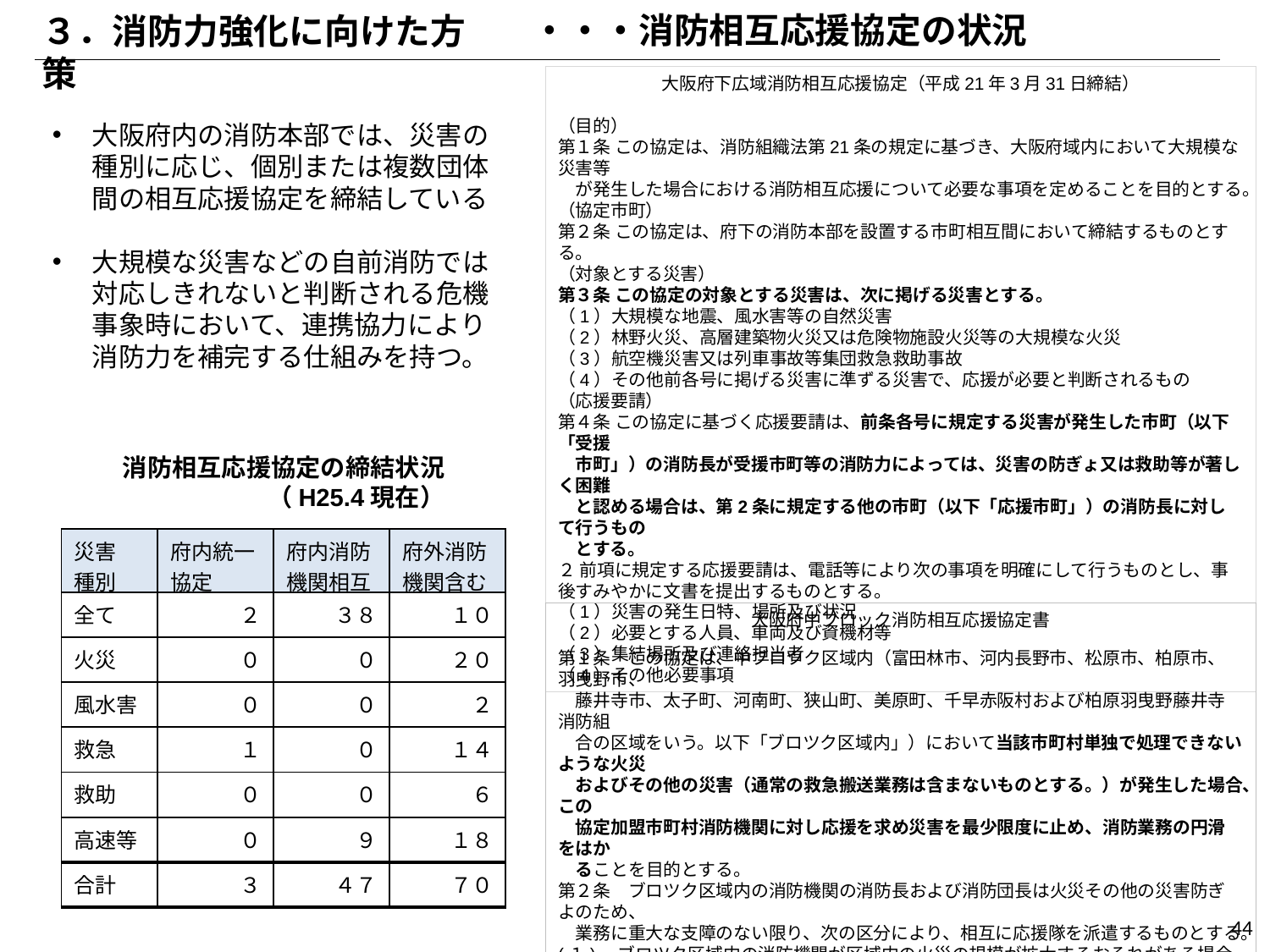

・・・消防相互応援協定の状況
３．消防力強化に向けた方策
大阪府下広域消防相互応援協定（平成21年3月31日締結）

（目的）
第１条 この協定は、消防組織法第21条の規定に基づき、大阪府域内において大規模な災害等
　が発生した場合における消防相互応援について必要な事項を定めることを目的とする。
（協定市町）
第２条 この協定は、府下の消防本部を設置する市町相互間において締結するものとする。
（対象とする災害）
第３条 この協定の対象とする災害は、次に掲げる災害とする。
（1）大規模な地震、風水害等の自然災害
（2）林野火災、高層建築物火災又は危険物施設火災等の大規模な火災
（3）航空機災害又は列車事故等集団救急救助事故
（4）その他前各号に掲げる災害に準ずる災害で、応援が必要と判断されるもの
（応援要請）
第４条 この協定に基づく応援要請は、前条各号に規定する災害が発生した市町（以下「受援
　市町」）の消防長が受援市町等の消防力によっては、災害の防ぎょ又は救助等が著しく困難
　と認める場合は、第2条に規定する他の市町（以下「応援市町」）の消防長に対して行うもの
　とする。
２ 前項に規定する応援要請は、電話等により次の事項を明確にして行うものとし、事後すみやかに文書を提出するものとする。
（1）災害の発生日特、場所及び状況
（2）必要とする人員、車両及び資機材等
（3）集結場所及び連絡担当者
（4）その他必要事項
大阪府内の消防本部では、災害の種別に応じ、個別または複数団体間の相互応援協定を締結している

大規模な災害などの自前消防では対応しきれないと判断される危機事象時において、連携協力により消防力を補完する仕組みを持つ。
消防相互応援協定の締結状況
（H25.4現在）
| 災害 種別 | 府内統一 協定 | 府内消防 機関相互 | 府外消防 機関含む |
| --- | --- | --- | --- |
| 全て | ２ | ３８ | １０ |
| 火災 | ０ | ０ | ２０ |
| 風水害 | ０ | ０ | ２ |
| 救急 | １ | ０ | １４ |
| 救助 | ０ | ０ | ６ |
| 高速等 | ０ | ９ | １８ |
| 合計 | ３ | ４７ | ７０ |
大阪府中ブロック消防相互応援協定書

第１条　この協定は、中ブロツク区域内（富田林市、河内長野市、松原市、柏原市、羽曳野市、
　藤井寺市、太子町、河南町、狭山町、美原町、千早赤阪村および柏原羽曳野藤井寺消防組
　合の区域をいう。以下「ブロツク区域内」）において当該市町村単独で処理できないような火災
　およびその他の災害（通常の救急搬送業務は含まないものとする。）が発生した場合、この
　協定加盟市町村消防機関に対し応援を求め災害を最少限度に止め、消防業務の円滑をはか
　ることを目的とする。
第２条　ブロツク区域内の消防機関の消防長および消防団長は火災その他の災害防ぎよのため、
　業務に重大な支障のない限り、次の区分により、相互に応援隊を派遣するものとする。
(１)　ブロツク区域内の消防機関が区域内の火災の規模が拡大するおそれがある場合、当該消防
　長、又は消防団長が応援要請を行つたときは他の消防長及び消防団長はその区域に対して応援隊を派遣する。
(２)　各消防機関の各々の管轄区域の境界線附近に火災の発生を認知したときは、各市町村の
　消防長及び、消防団長はそれぞれ当該区域に対して所属消防隊を派遣する。
44